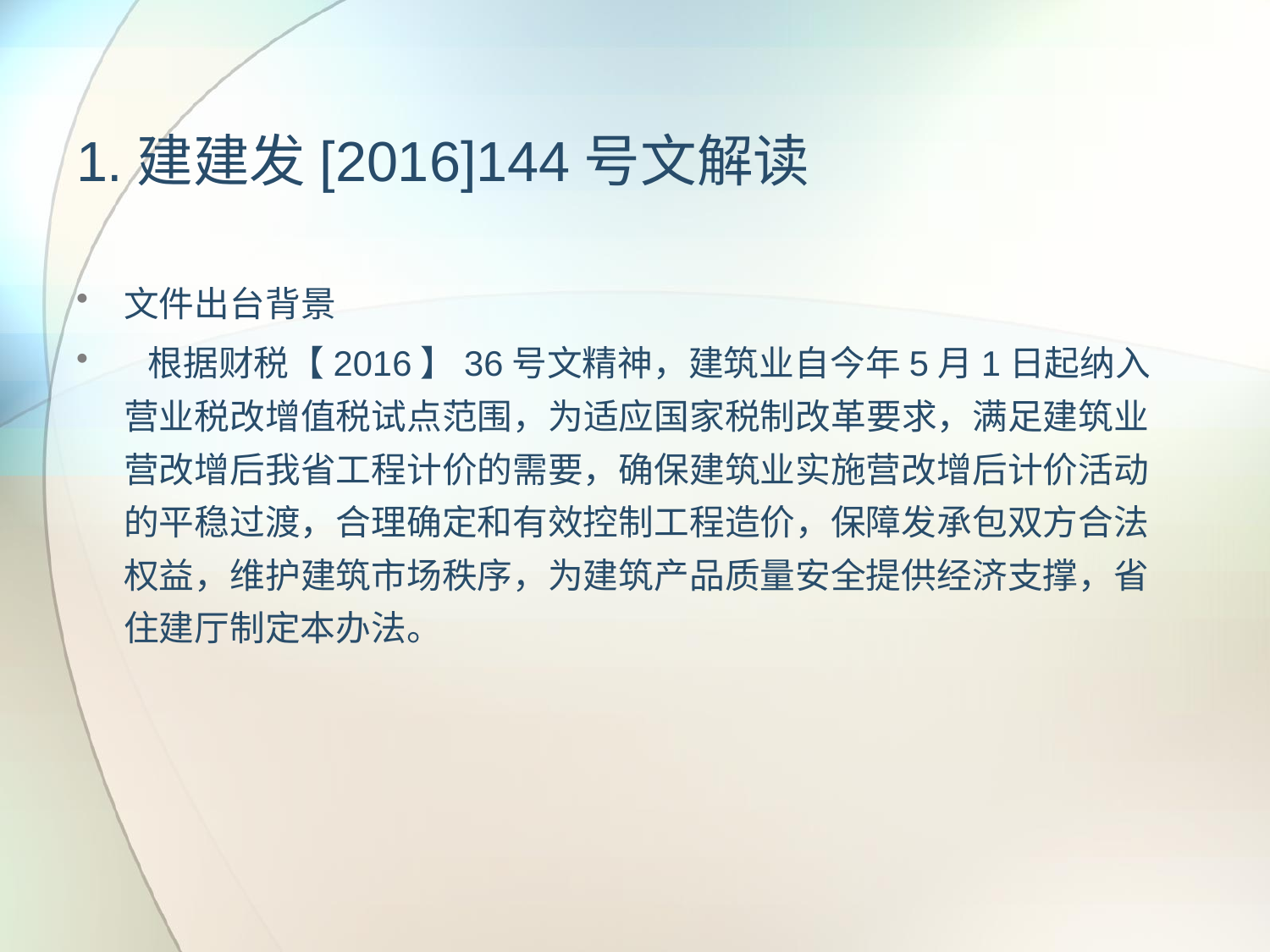

# 1.建建发[2016]144号文解读
文件出台背景
  根据财税【2016】36号文精神，建筑业自今年5月1日起纳入营业税改增值税试点范围，为适应国家税制改革要求，满足建筑业营改增后我省工程计价的需要，确保建筑业实施营改增后计价活动的平稳过渡，合理确定和有效控制工程造价，保障发承包双方合法权益，维护建筑市场秩序，为建筑产品质量安全提供经济支撑，省住建厅制定本办法。